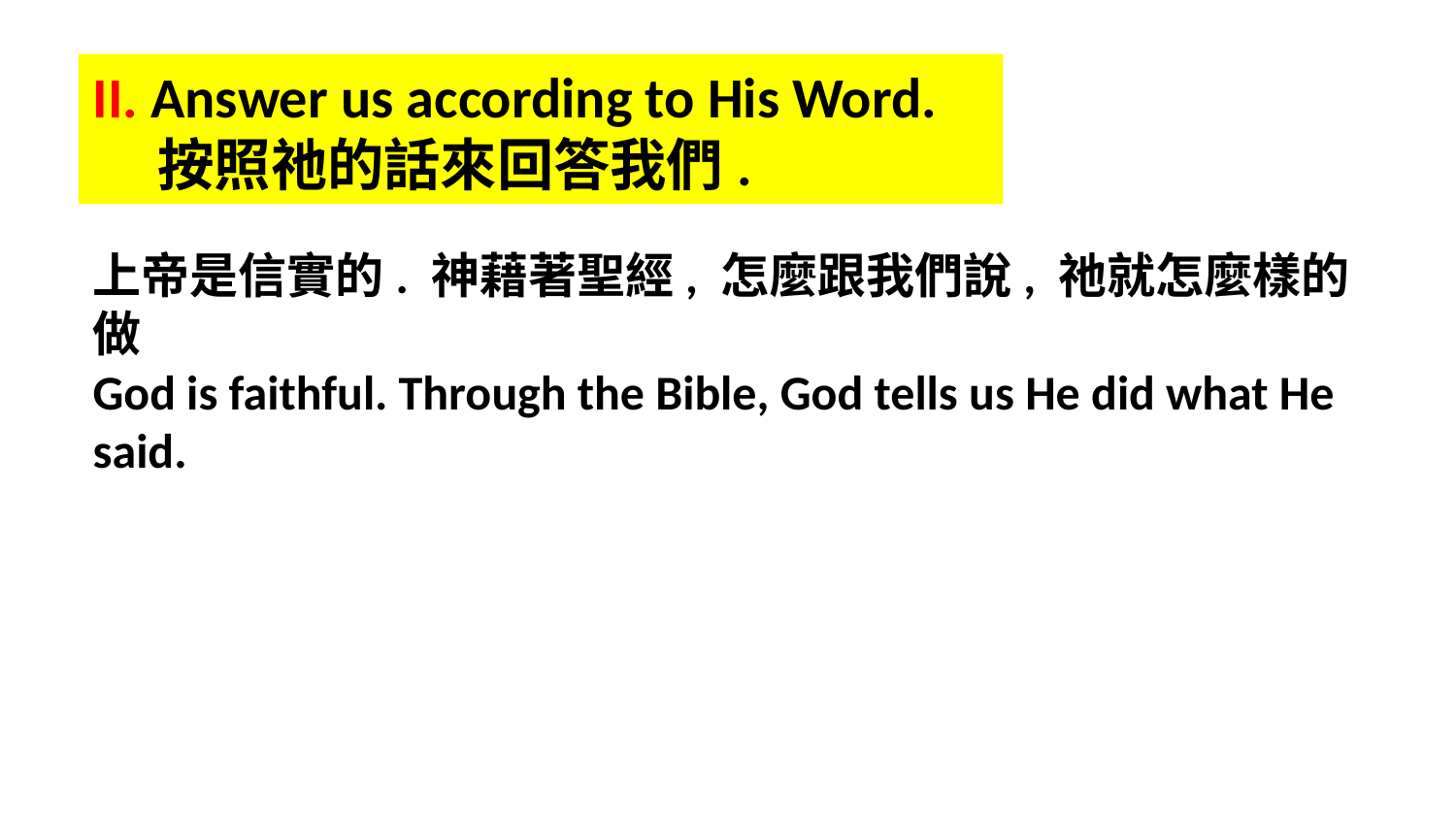

II. Answer us according to His Word.
    按照祂的話來回答我們.
上帝是信實的. 神藉著聖經, 怎麼跟我們說, 祂就怎麼樣的做
God is faithful. Through the Bible, God tells us He did what He said.